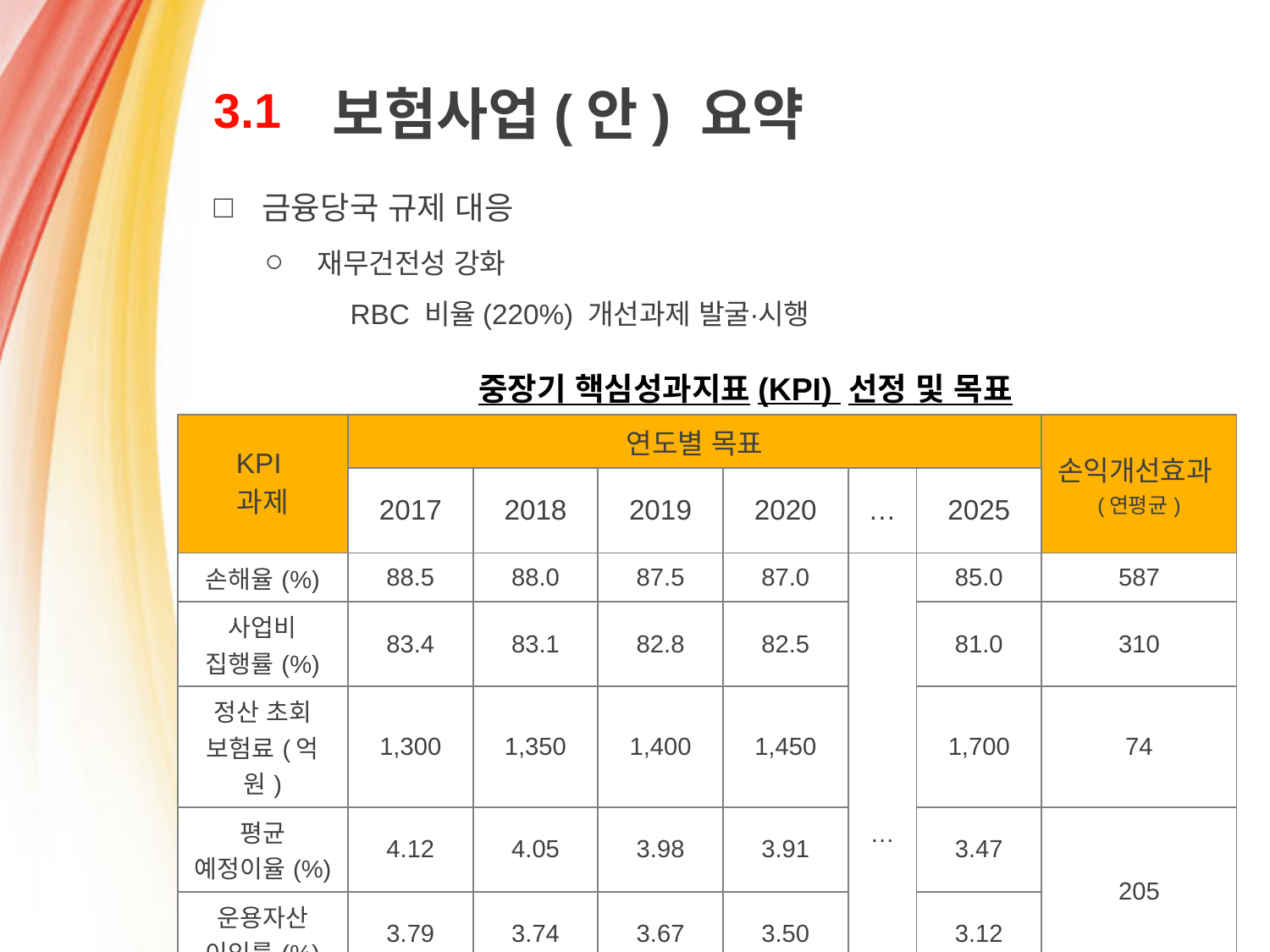

# 3.1
보험사업(안) 요약
 금융당국 규제 대응
 재무건전성 강화
RBC 비율(220%) 개선과제 발굴∙시행

중장기 핵심성과지표(KPI) 선정 및 목표
| KPI 과제 | 연도별 목표 |  |  |  |  |  | 손익개선효과(연평균) |
| --- | --- | --- | --- | --- | --- | --- | --- |
|  | 2017 | 2018 | 2019 | 2020 | … | 2025 |  |
| 손해율(%) | 88.5 | 88.0 | 87.5 | 87.0 | … | 85.0 | 587 |
| 사업비 집행률(%) | 83.4 | 83.1 | 82.8 | 82.5 |  | 81.0 | 310 |
| 정산 초회 보험료(억원) | 1,300 | 1,350 | 1,400 | 1,450 |  | 1,700 | 74 |
| 평균 예정이율(%) | 4.12 | 4.05 | 3.98 | 3.91 |  | 3.47 | 205 |
| 운용자산 이익률(%) | 3.79 | 3.74 | 3.67 | 3.50 |  | 3.12 |  |
| 대출(억원) | 30,236 | 32,236 | 34,236 | 36,236 |  | 41,236 | 124 |
66